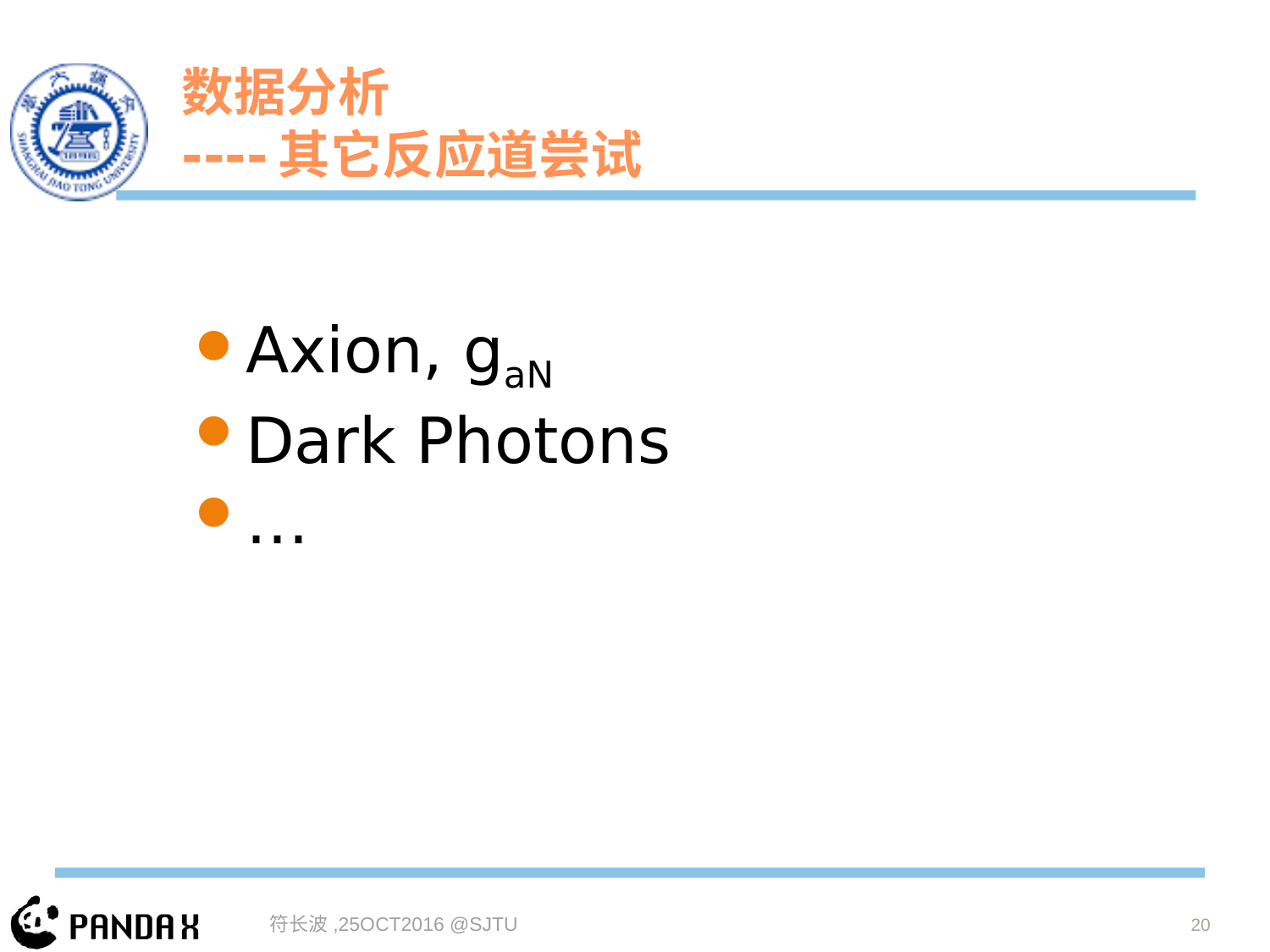

# 数据分析 ----其它反应道尝试
Axion, gaN
Dark Photons
…
20
符长波,25OCT2016 @SJTU